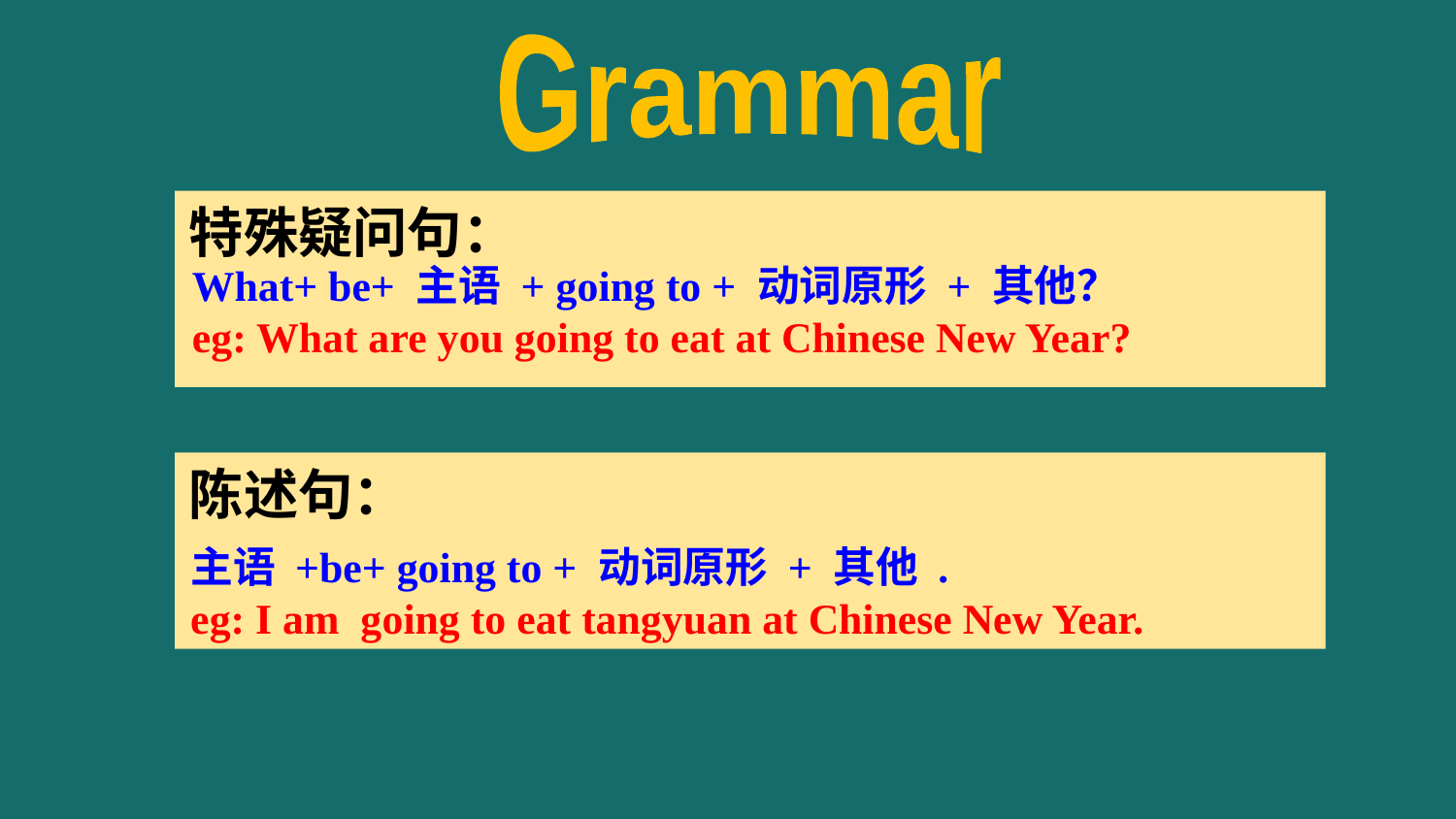

Grammar
特殊疑问句：

What+ be+ 主语 + going to + 动词原形 + 其他？
eg: What are you going to eat at Chinese New Year?
陈述句：

主语 +be+ going to + 动词原形 + 其他 .
eg: I am  going to eat tangyuan at Chinese New Year.